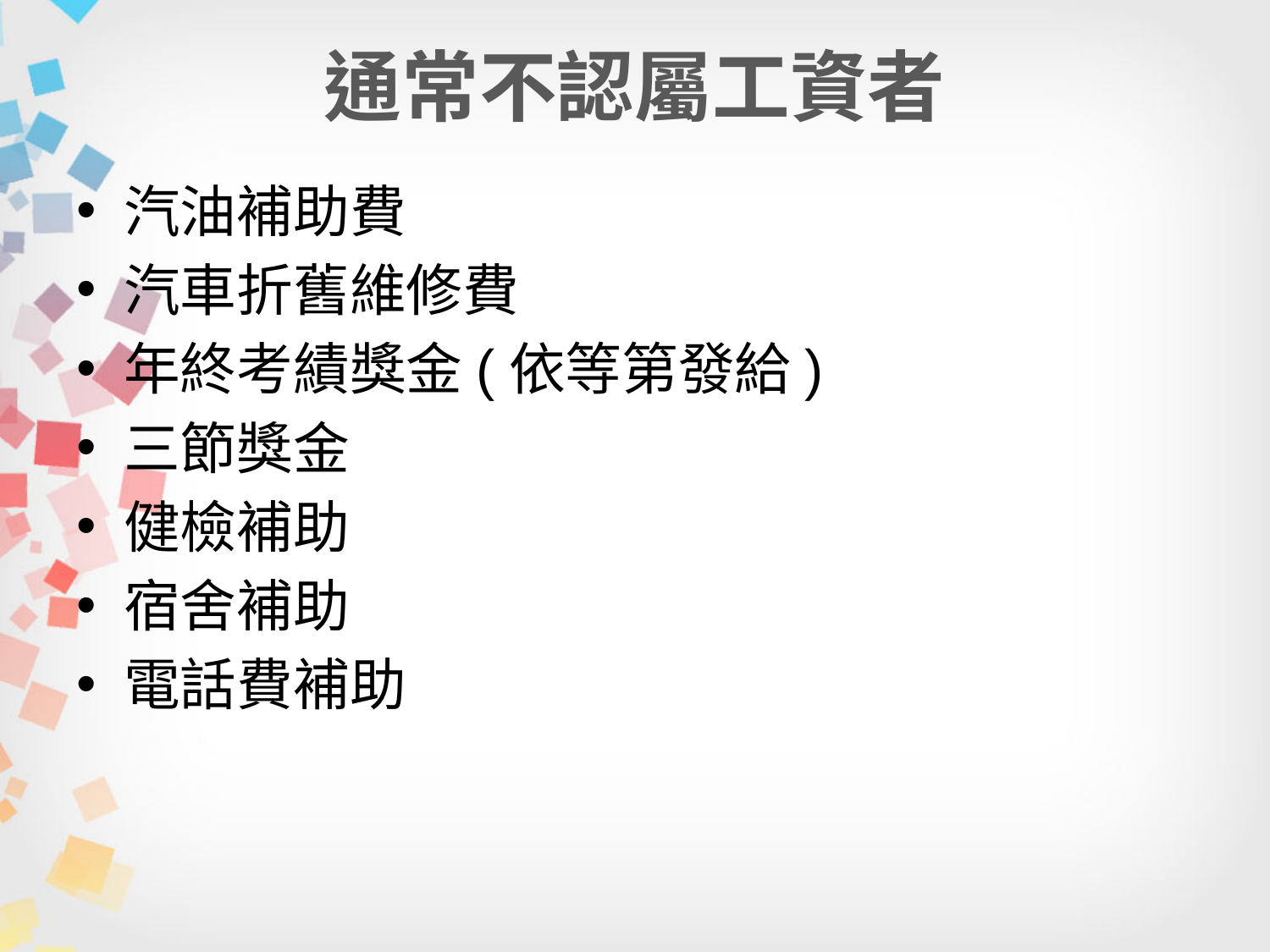

# 通常不認屬工資者
汽油補助費
汽車折舊維修費
年終考績獎金(依等第發給)
三節獎金
健檢補助
宿舍補助
電話費補助